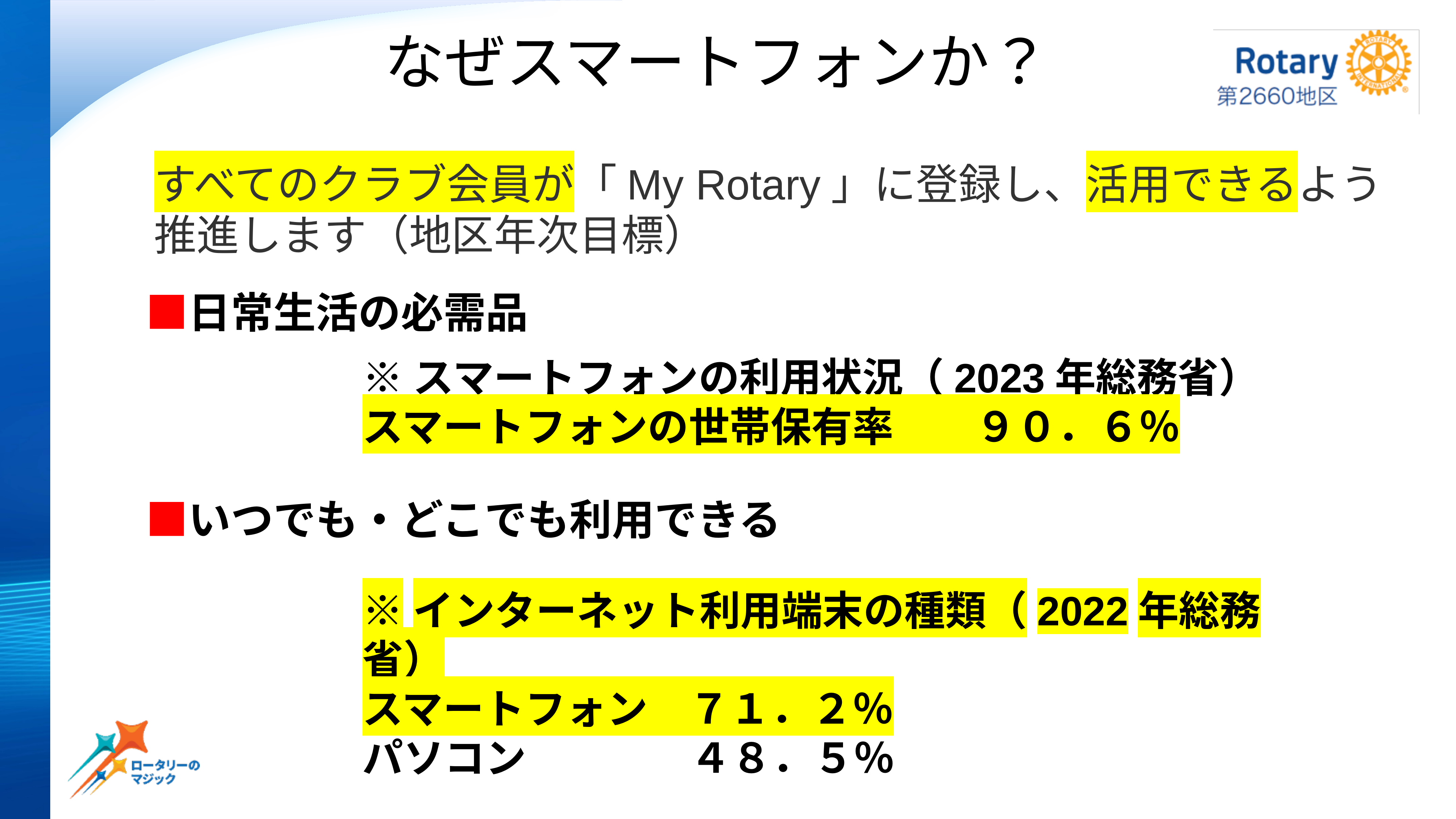

なぜスマートフォンか？
すべてのクラブ会員が「My Rotary」に登録し、活用できるよう推進します（地区年次目標）
　■日常生活の必需品
※スマートフォンの利用状況（2023年総務省）
スマートフォンの世帯保有率　　９０．６％

　■いつでも・どこでも利用できる
※インターネット利用端末の種類（2022年総務省）
スマートフォン　７１．２％
パソコン　　　　４８．５％